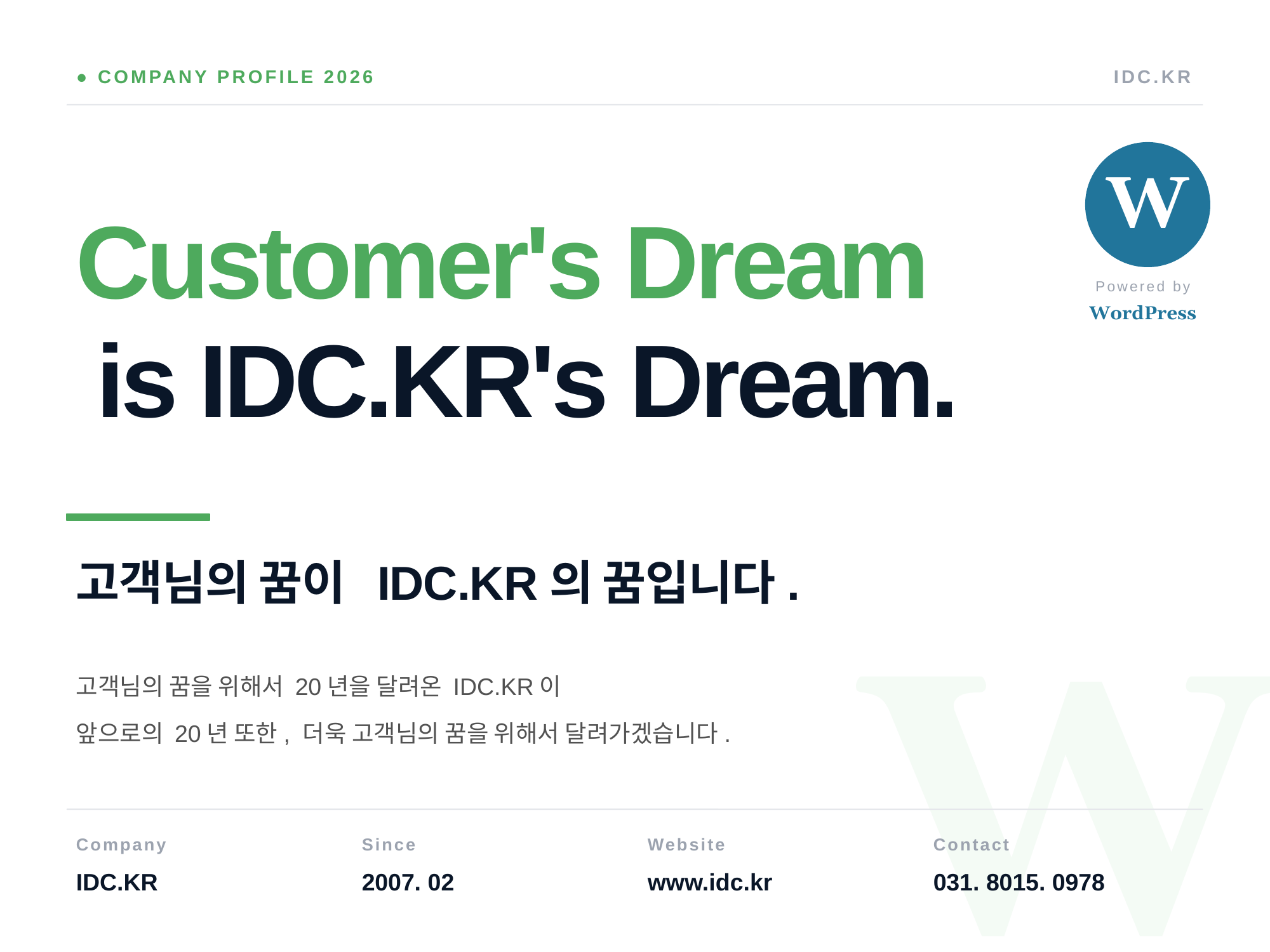

● COMPANY PROFILE 2026
IDC.KR

W

Customer's Dream
Powered by
WordPress
is IDC.KR's Dream.

W
고객님의 꿈이  IDC.KR의 꿈입니다.
고객님의 꿈을 위해서 20년을 달려온 IDC.KR이
앞으로의 20년 또한, 더욱 고객님의 꿈을 위해서 달려가겠습니다.

Company
Since
Website
Contact
IDC.KR
2007. 02
www.idc.kr
031. 8015. 0978